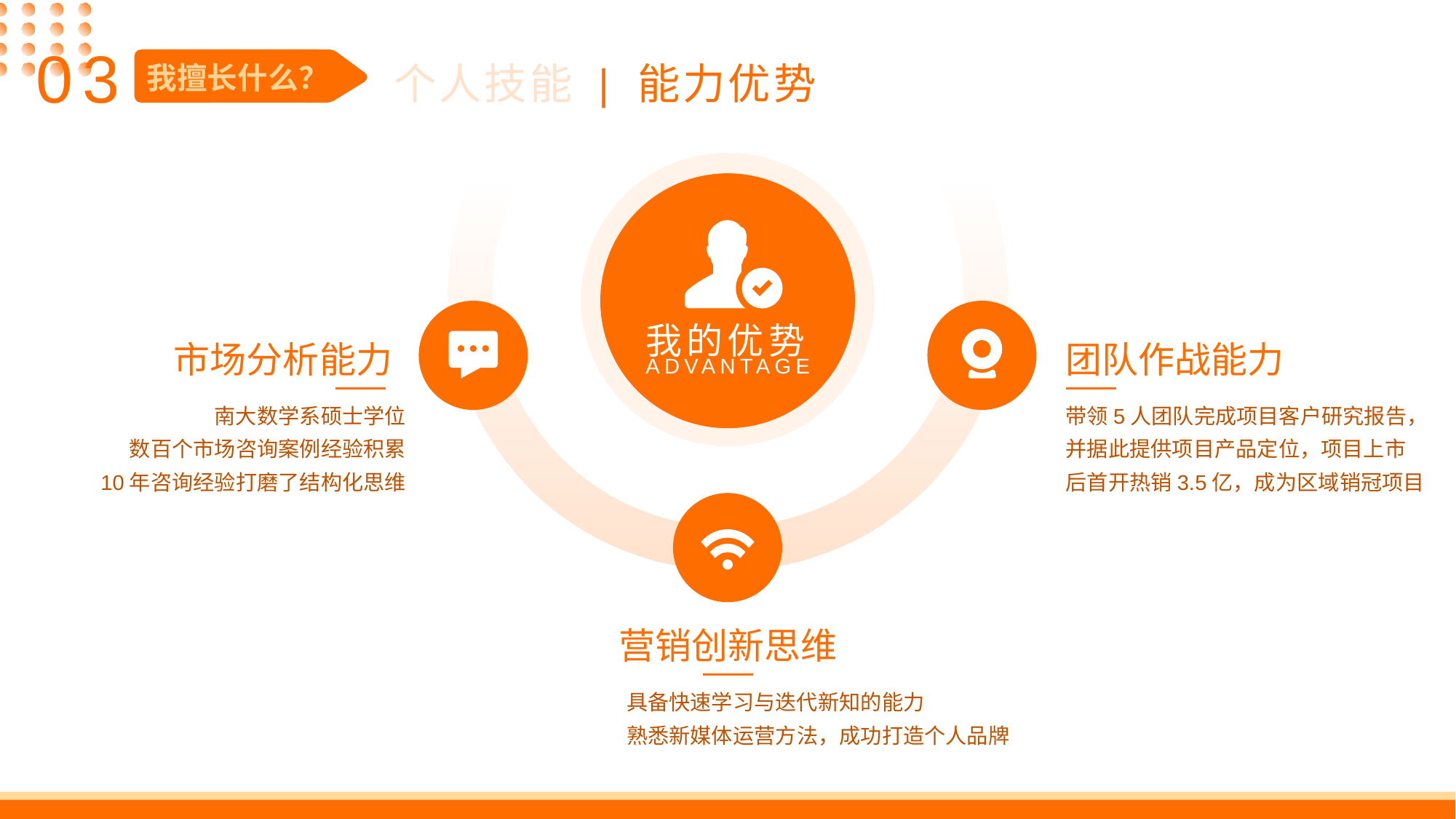

03
个人技能 | 能力优势
我擅长什么？

我的优势

市场分析能力
团队作战能力
ADVANTAGE
南大数学系硕士学位
数百个市场咨询案例经验积累
10年咨询经验打磨了结构化思维
带领5人团队完成项目客户研究报告，并据此提供项目产品定位，项目上市后首开热销3.5亿，成为区域销冠项目

营销创新思维
具备快速学习与迭代新知的能力
熟悉新媒体运营方法，成功打造个人品牌